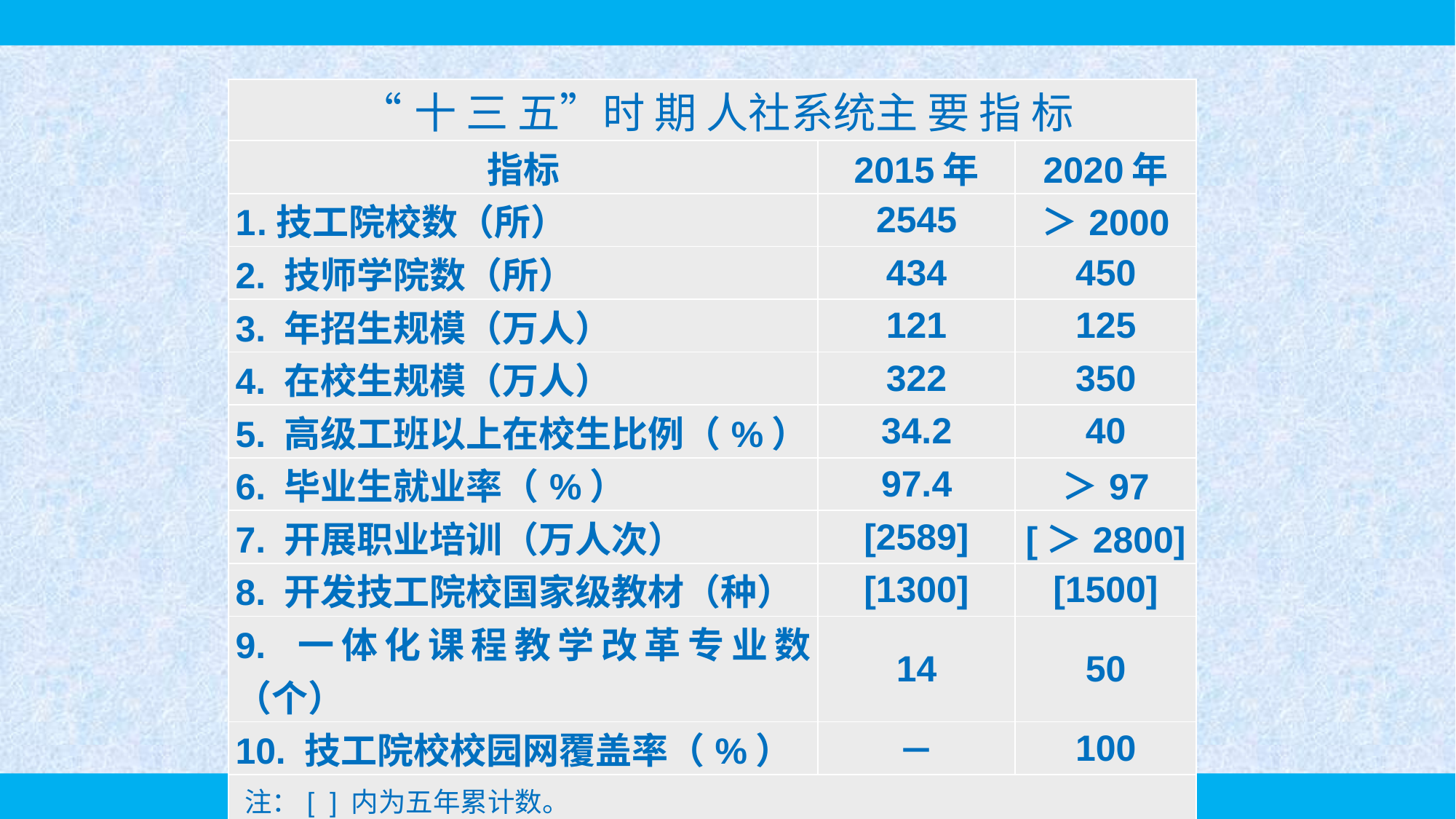

| “十 三 五”时 期 人社系统主 要 指 标 |  |  |
| --- | --- | --- |
| 指标 | 2015年 | 2020年 |
| 技工院校数（所） | 2545 | ＞2000 |
| 2. 技师学院数（所） | 434 | 450 |
| 3. 年招生规模（万人） | 121 | 125 |
| 4. 在校生规模（万人） | 322 | 350 |
| 5. 高级工班以上在校生比例（%） | 34.2 | 40 |
| 6. 毕业生就业率（%） | 97.4 | ＞97 |
| 7. 开展职业培训（万人次） | [2589] | [＞2800] |
| 8. 开发技工院校国家级教材（种） | [1300] | [1500] |
| 9. 一体化课程教学改革专业数（个） | 14 | 50 |
| 10. 技工院校校园网覆盖率（%） | － | 100 |
| 注：[ ] 内为五年累计数。 |  |  |